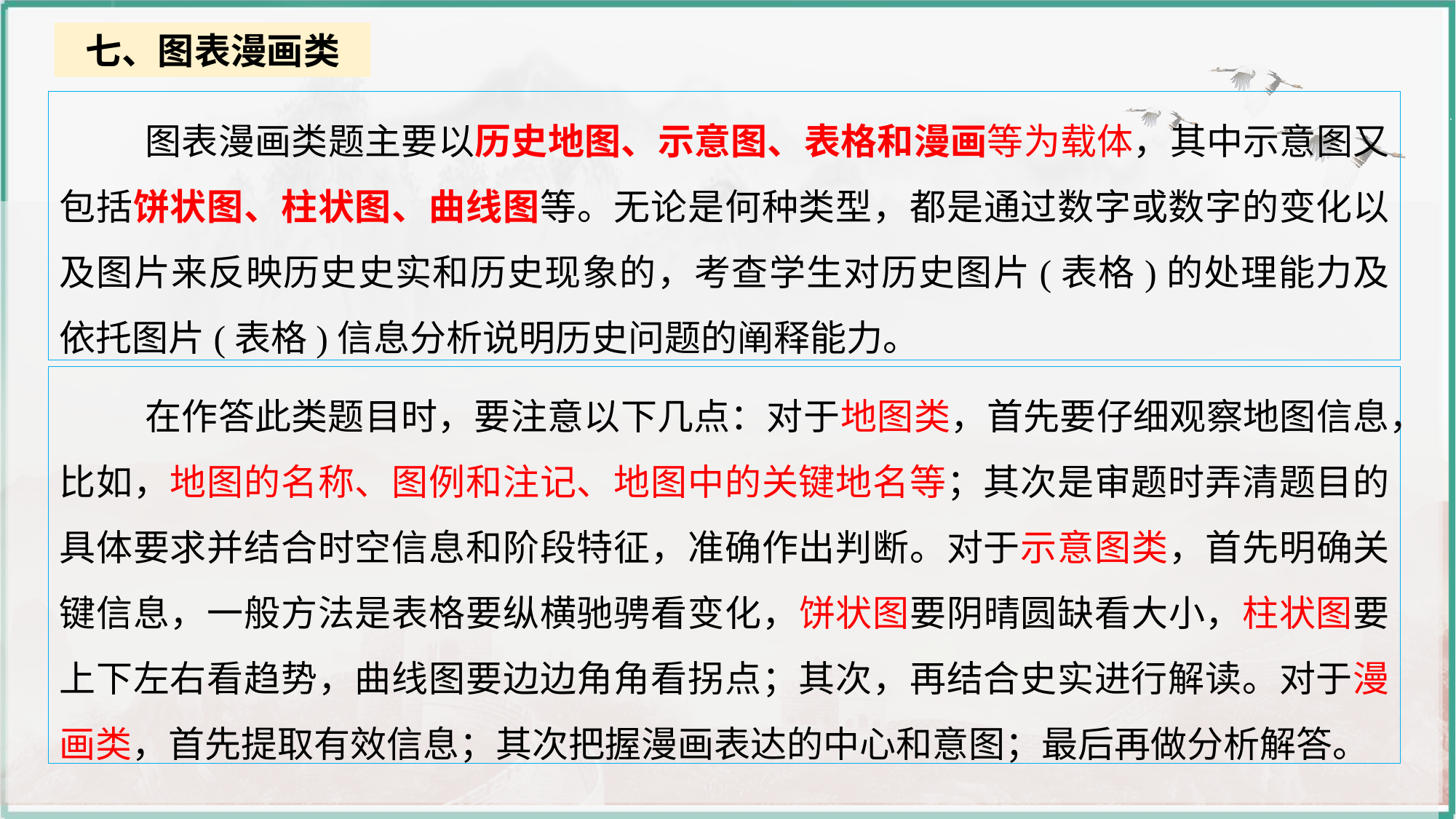

七、图表漫画类
图表漫画类题主要以历史地图、示意图、表格和漫画等为载体，其中示意图又包括饼状图、柱状图、曲线图等。无论是何种类型，都是通过数字或数字的变化以及图片来反映历史史实和历史现象的，考查学生对历史图片(表格)的处理能力及依托图片(表格)信息分析说明历史问题的阐释能力。
在作答此类题目时，要注意以下几点：对于地图类，首先要仔细观察地图信息，比如，地图的名称、图例和注记、地图中的关键地名等；其次是审题时弄清题目的具体要求并结合时空信息和阶段特征，准确作出判断。对于示意图类，首先明确关键信息，一般方法是表格要纵横驰骋看变化，饼状图要阴晴圆缺看大小，柱状图要上下左右看趋势，曲线图要边边角角看拐点；其次，再结合史实进行解读。对于漫画类，首先提取有效信息；其次把握漫画表达的中心和意图；最后再做分析解答。